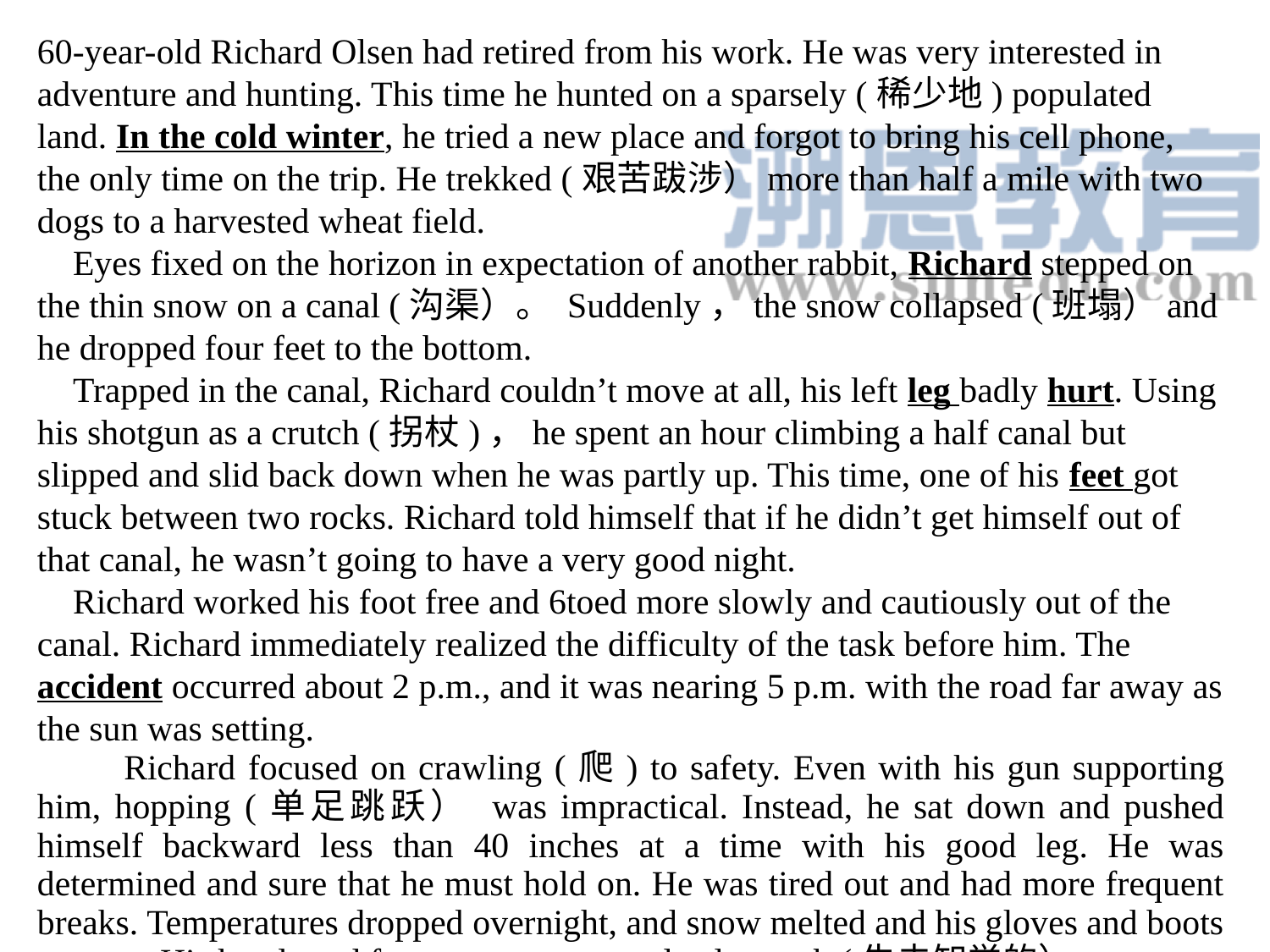

60-year-old Richard Olsen had retired from his work. He was very interested in adventure and hunting. This time he hunted on a sparsely (稀少地) populated land. In the cold winter, he tried a new place and forgot to bring his cell phone, the only time on the trip. He trekked (艰苦跋涉）more than half a mile with two dogs to a harvested wheat field.        Eyes fixed on the horizon in expectation of another rabbit, Richard stepped on the thin snow on a canal (沟渠）。 Suddenly，the snow collapsed (班塌）and he dropped four feet to the bottom.    Trapped in the canal, Richard couldn’t move at all, his left leg badly hurt. Using his shotgun as a crutch (拐杖)，he spent an hour climbing a half canal but slipped and slid back down when he was partly up. This time, one of his feet got stuck between two rocks. Richard told himself that if he didn’t get himself out of that canal, he wasn’t going to have a very good night.    Richard worked his foot free and 6toed more slowly and cautiously out of the canal. Richard immediately realized the difficulty of the task before him. The accident occurred about 2 p.m., and it was nearing 5 p.m. with the road far away as the sun was setting.      Richard focused on crawling (爬) to safety. Even with his gun supporting him, hopping (单足跳跃） was impractical. Instead, he sat down and pushed himself backward less than 40 inches at a time with his good leg. He was determined and sure that he must hold on. He was tired out and had more frequent breaks. Temperatures dropped overnight, and snow melted and his gloves and boots got wet. His hands and feet soon were completely numb (失去知觉的）.